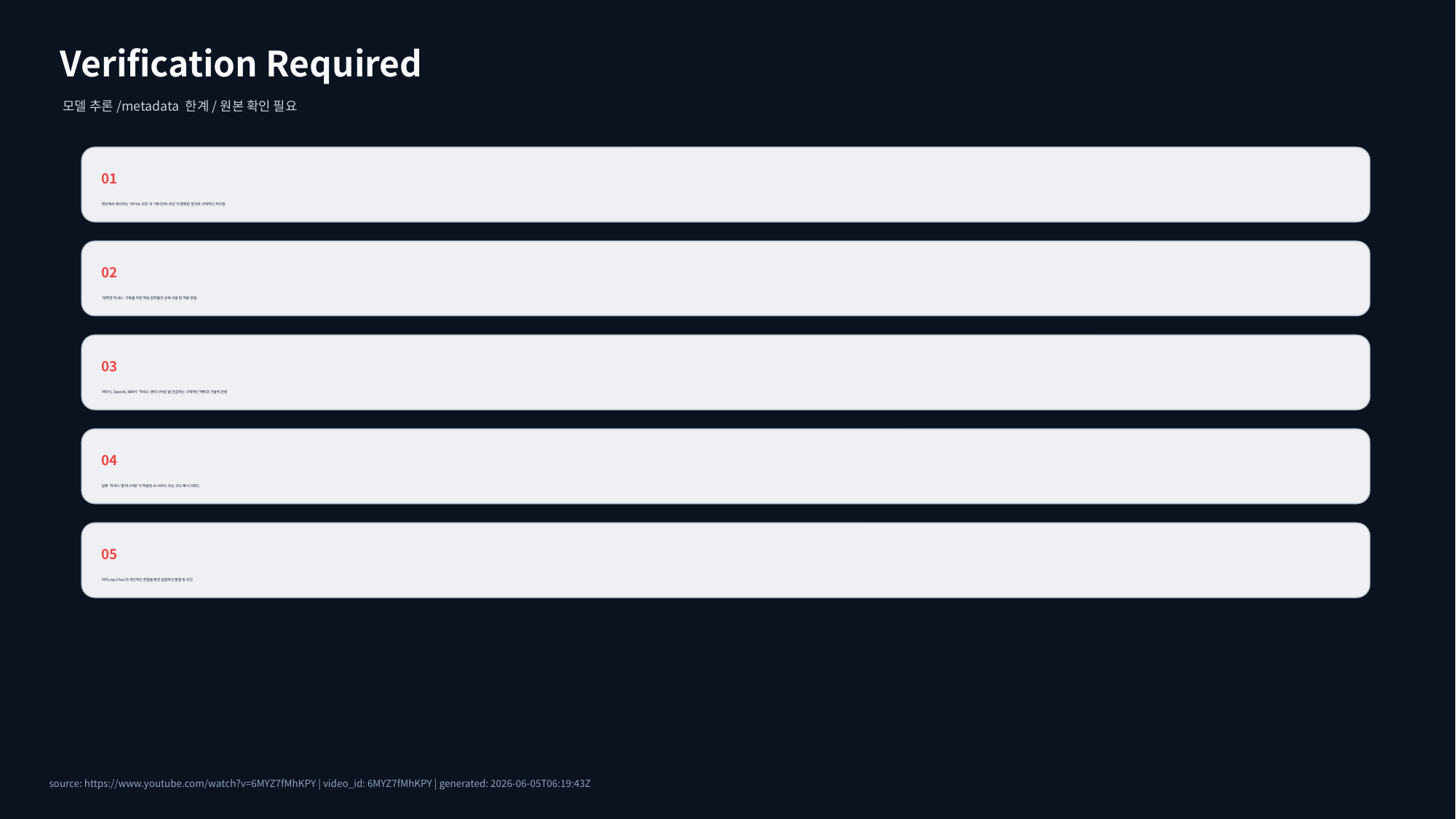

Verification Required
모델 추론/metadata 한계/원본 확인 필요

01
영상에서 제시하는 '바이브 코딩'과 '에이전틱 코딩'의 명확한 정의와 구체적인 차이점

02
'완벽한 하네스' 구축을 위한 핵심 원칙들의 상세 내용 및 적용 방법

03
카파시, OpenAI, IBM이 '하네스 엔지니어링'을 언급하는 구체적인 맥락과 기술적 관점

04
실제 '하네스 엔지니어링'이 적용된 AI 서비스 또는 코드 예시 (데모)

05
저자(Jay Choi)의 개인적인 경험을 통한 실질적인 통찰 및 조언
source: https://www.youtube.com/watch?v=6MYZ7fMhKPY | video_id: 6MYZ7fMhKPY | generated: 2026-06-05T06:19:43Z